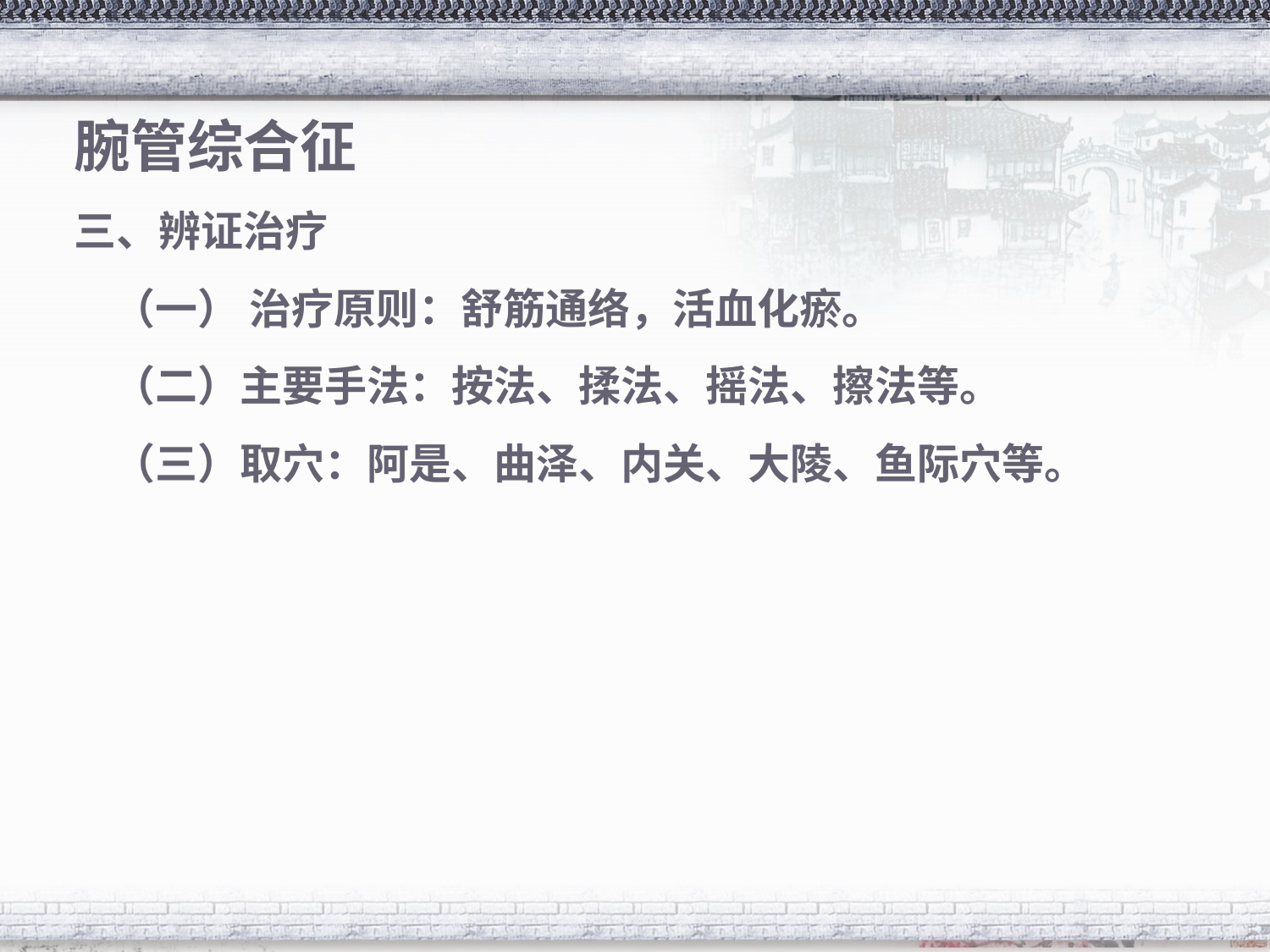

# 腕管综合征
三、辨证治疗
   （一） 治疗原则：舒筋通络，活血化瘀。
   （二）主要手法：按法、揉法、摇法、擦法等。
   （三）取穴：阿是、曲泽、内关、大陵、鱼际穴等。